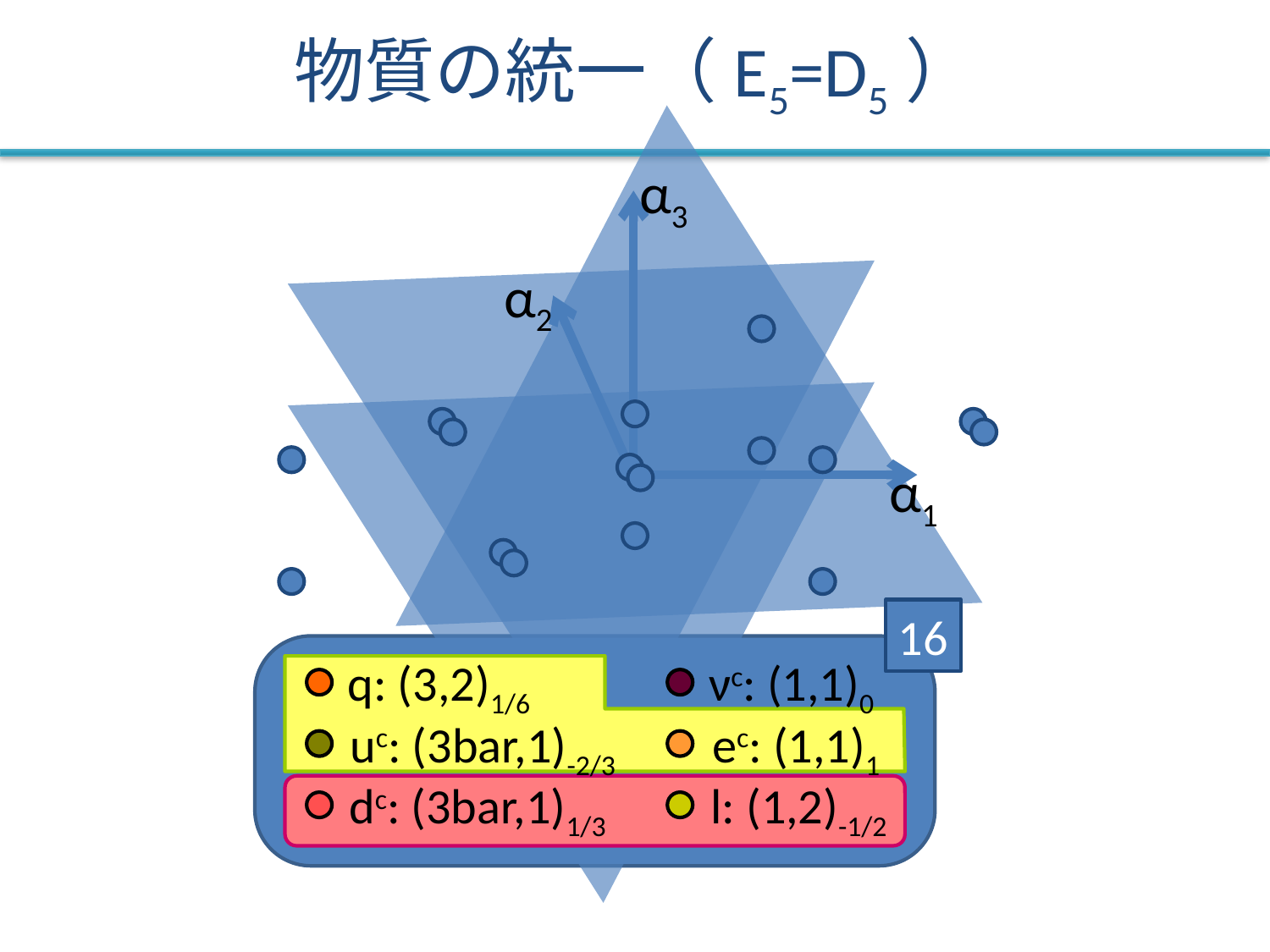

# 物質の統一（E5=D5）

α3

α2

α1

16

q: (3,2)1/6
νc: (1,1)0

uc: (3bar,1)-2/3
ec: (1,1)1

dc: (3bar,1)1/3
l: (1,2)-1/2